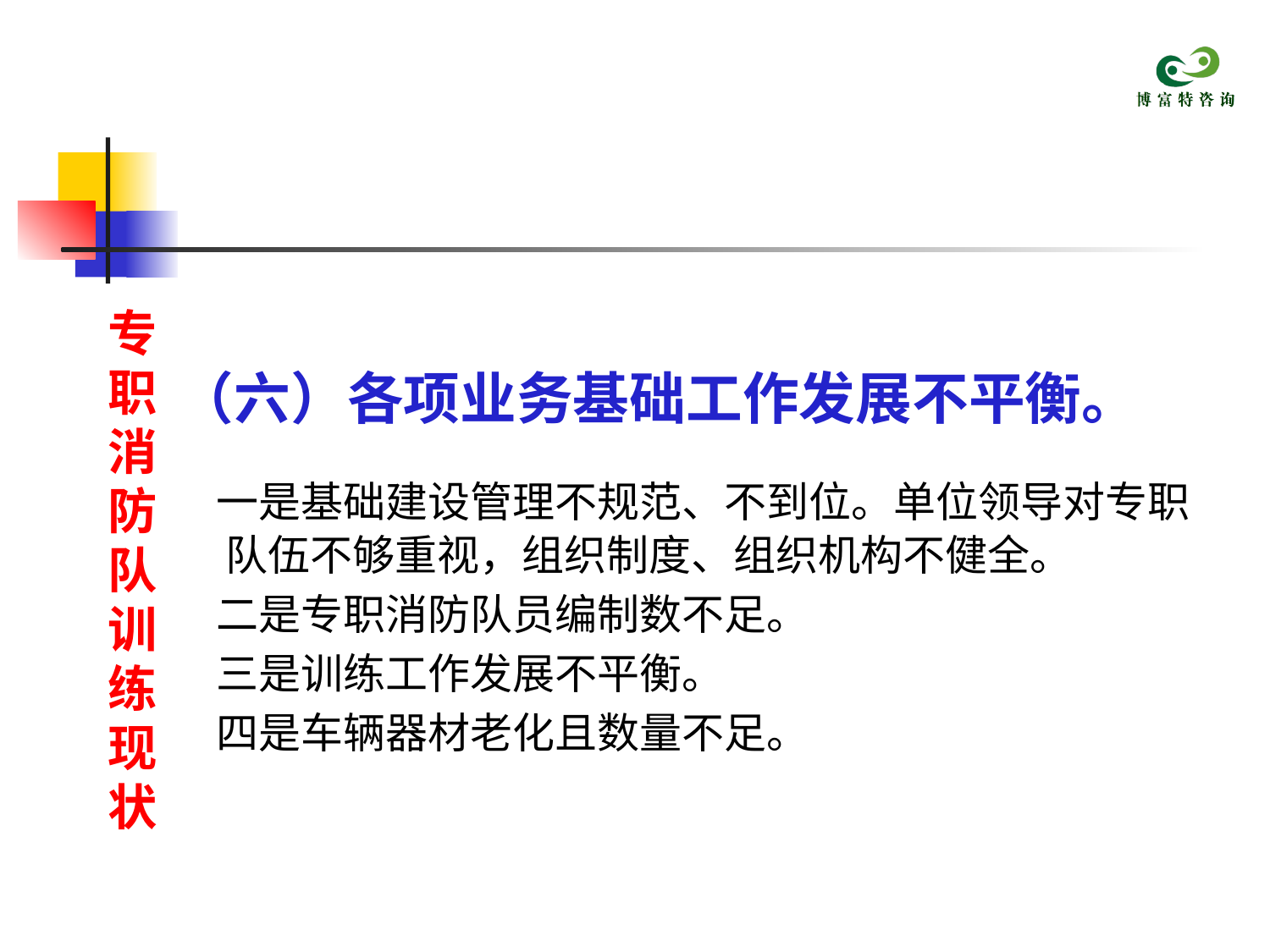

#
专职消防队训练现状
（六）各项业务基础工作发展不平衡。

  一是基础建设管理不规范、不到位。单位领导对专职队伍不够重视，组织制度、组织机构不健全。
   二是专职消防队员编制数不足。
   三是训练工作发展不平衡。
   四是车辆器材老化且数量不足。